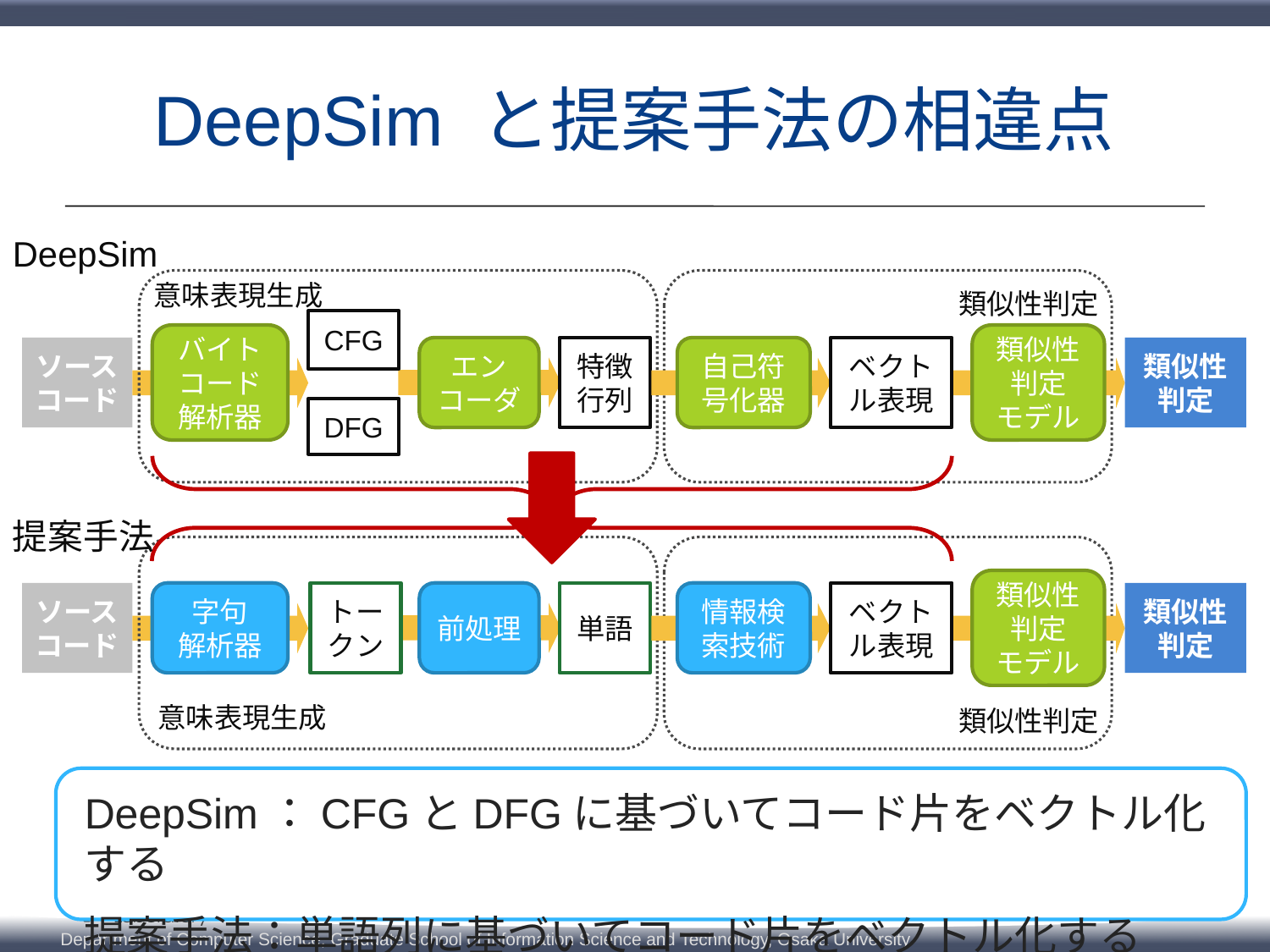

# DeepSim と提案手法の相違点

DeepSim

意味表現生成
CFG
DFG
バイトコード
解析器
エン
コーダ
特徴
行列

類似性判定
類似性
判定
モデル
ソースコード
自己符号化器
ベクトル表現
類似性判定

提案手法

字句
解析器
前処理
単語
意味表現生成

類似性
判定
モデル
ソースコード
情報検索技術
ベクトル表現
類似性判定

類似性判定
トークン

DeepSim：CFGとDFGに基づいてコード片をベクトル化する
提案手法：単語列に基づいてコード片をベクトル化する
9